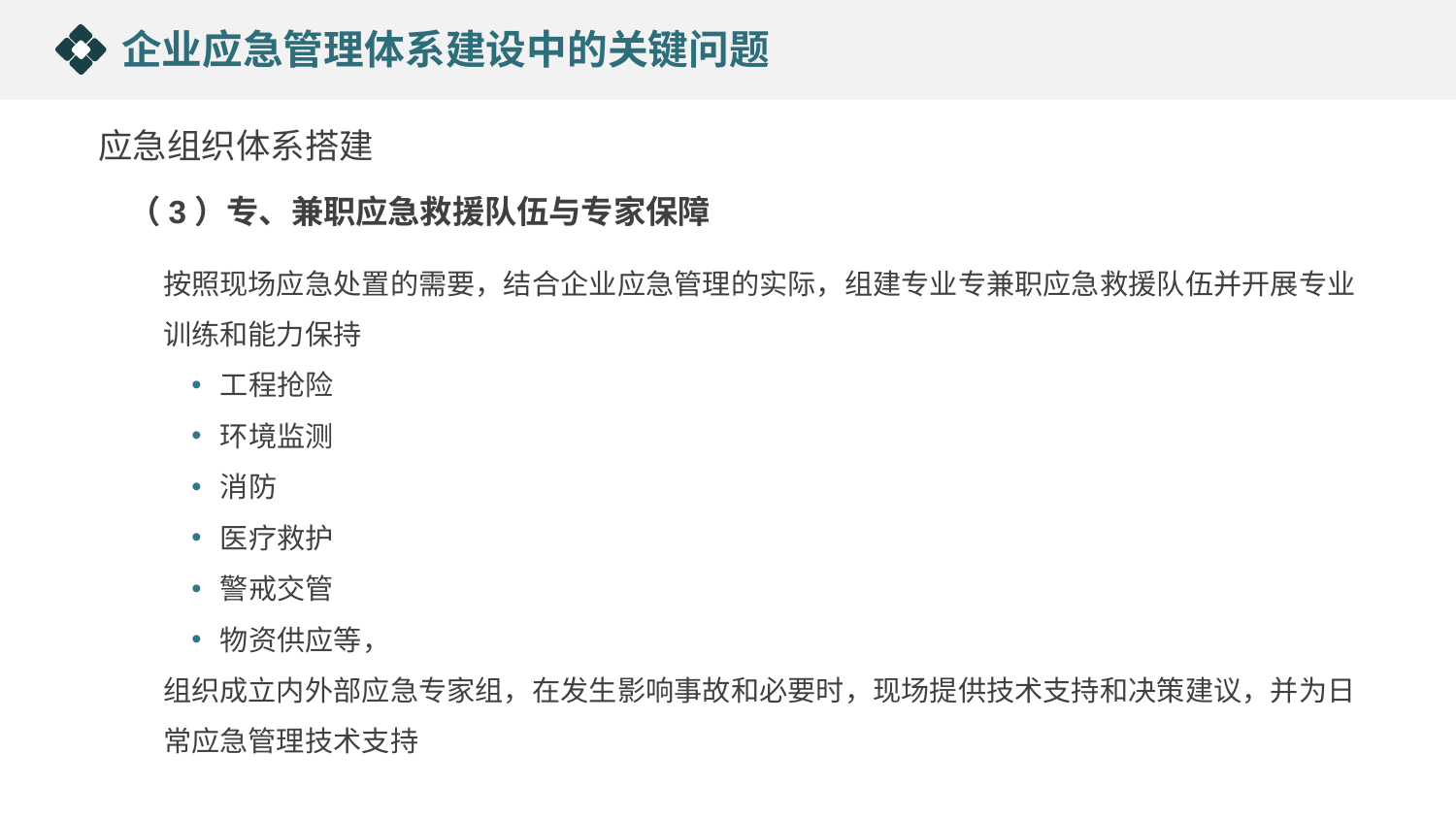

企业应急管理体系建设中的关键问题
应急组织体系搭建
（3）专、兼职应急救援队伍与专家保障
按照现场应急处置的需要，结合企业应急管理的实际，组建专业专兼职应急救援队伍并开展专业训练和能力保持
工程抢险
环境监测
消防
医疗救护
警戒交管
物资供应等，
组织成立内外部应急专家组，在发生影响事故和必要时，现场提供技术支持和决策建议，并为日常应急管理技术支持